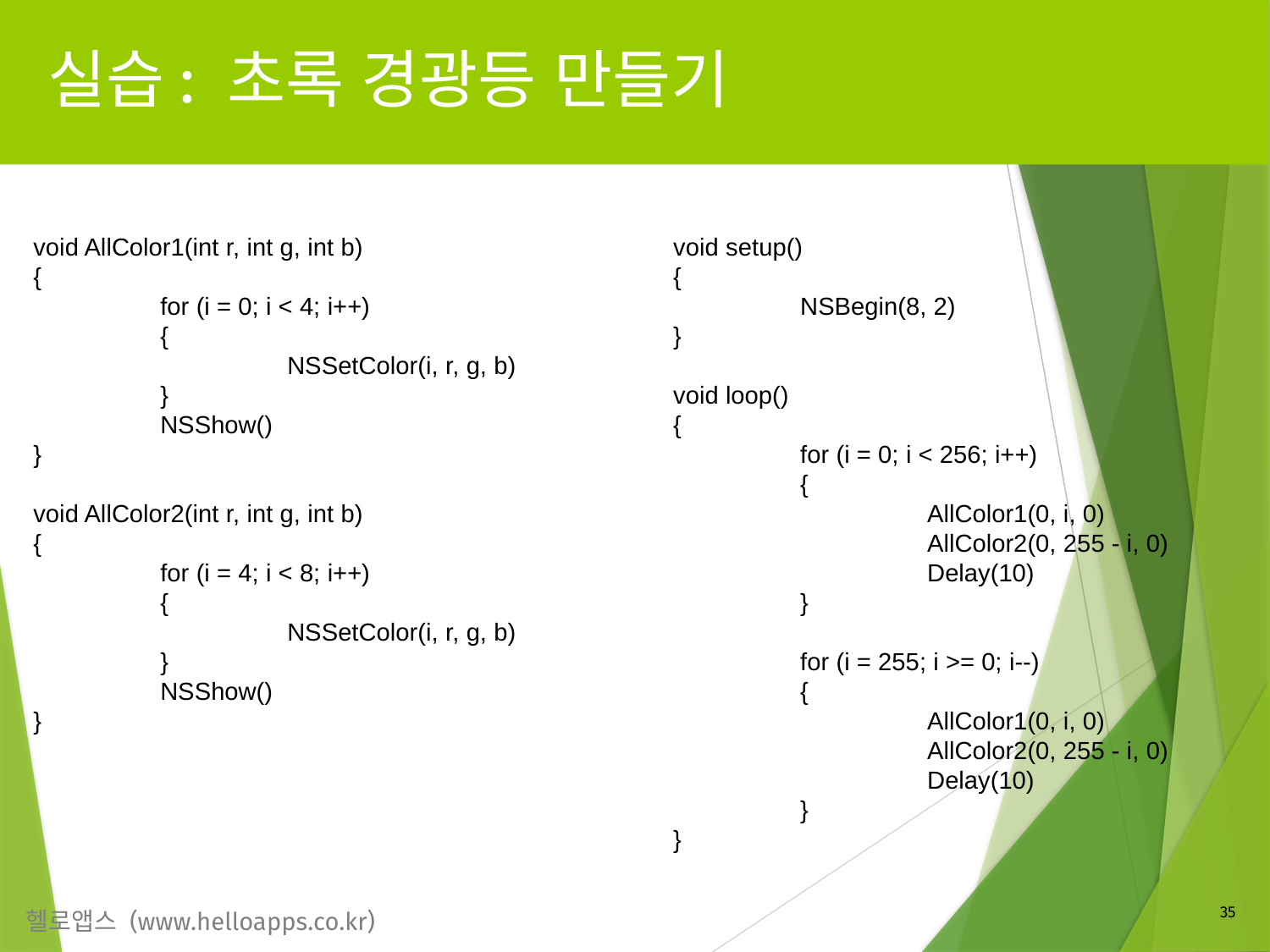

# 실습: 초록 경광등 만들기
        void AllColor1(int r, int g, int b)
        {
	        for (i = 0; i < 4; i++)
	        {
		        NSSetColor(i, r, g, b)
	        }
	        NSShow()
        }

        void AllColor2(int r, int g, int b)
        {
	        for (i = 4; i < 8; i++)
	        {
		        NSSetColor(i, r, g, b)
	        }
	        NSShow()
        }
        void setup()
        {
	        NSBegin(8, 2)
        }

        void loop()
        {
	        for (i = 0; i < 256; i++)
	        {
		        AllColor1(0, i, 0)
		        AllColor2(0, 255 - i, 0)
		        Delay(10)
	        }

	        for (i = 255; i >= 0; i--)
	        {
		        AllColor1(0, i, 0)
		        AllColor2(0, 255 - i, 0)
		        Delay(10)
	        }
        }
35